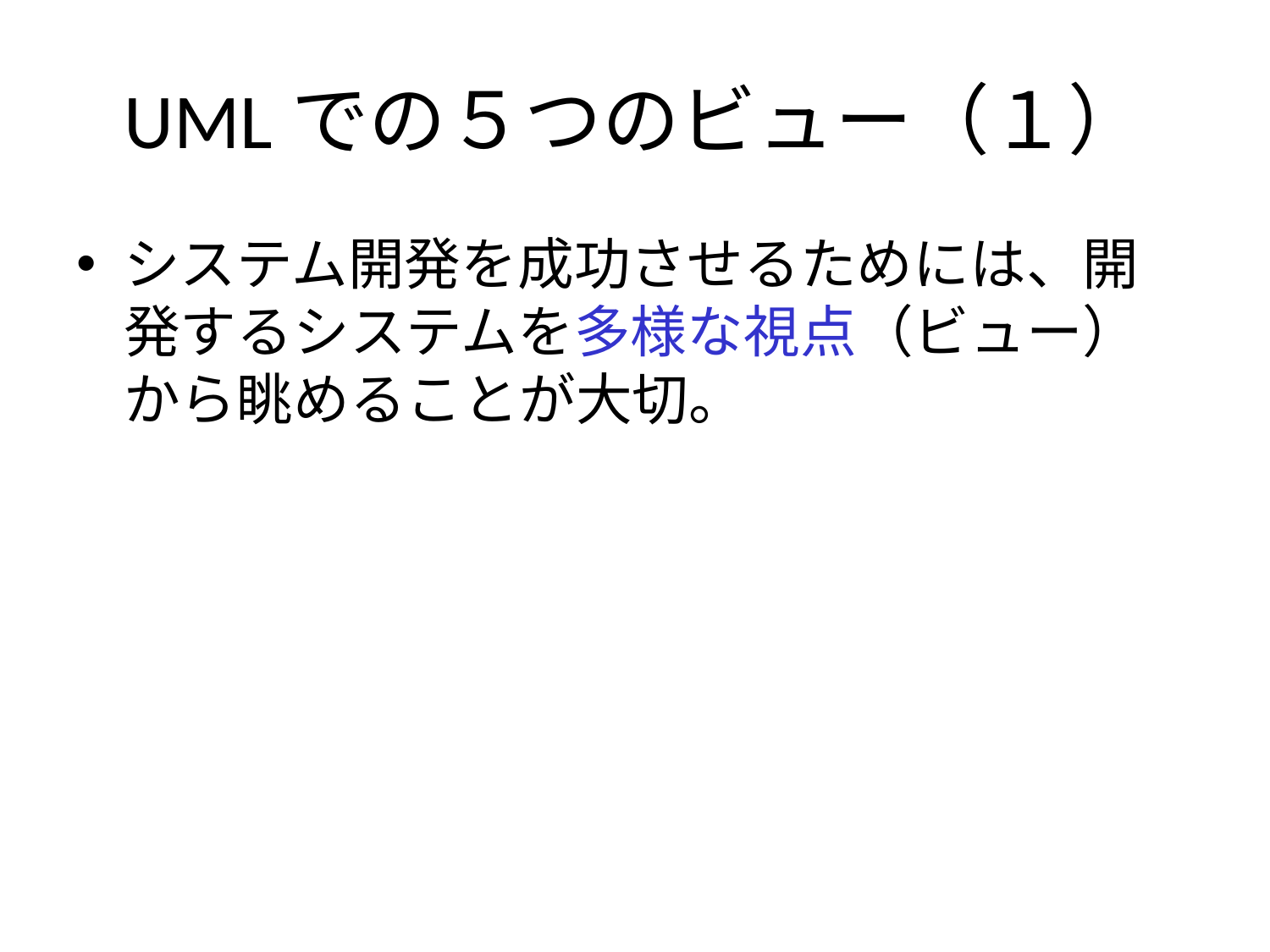

# UMLでの５つのビュー（１）
システム開発を成功させるためには、開発するシステムを多様な視点（ビュー）から眺めることが大切。